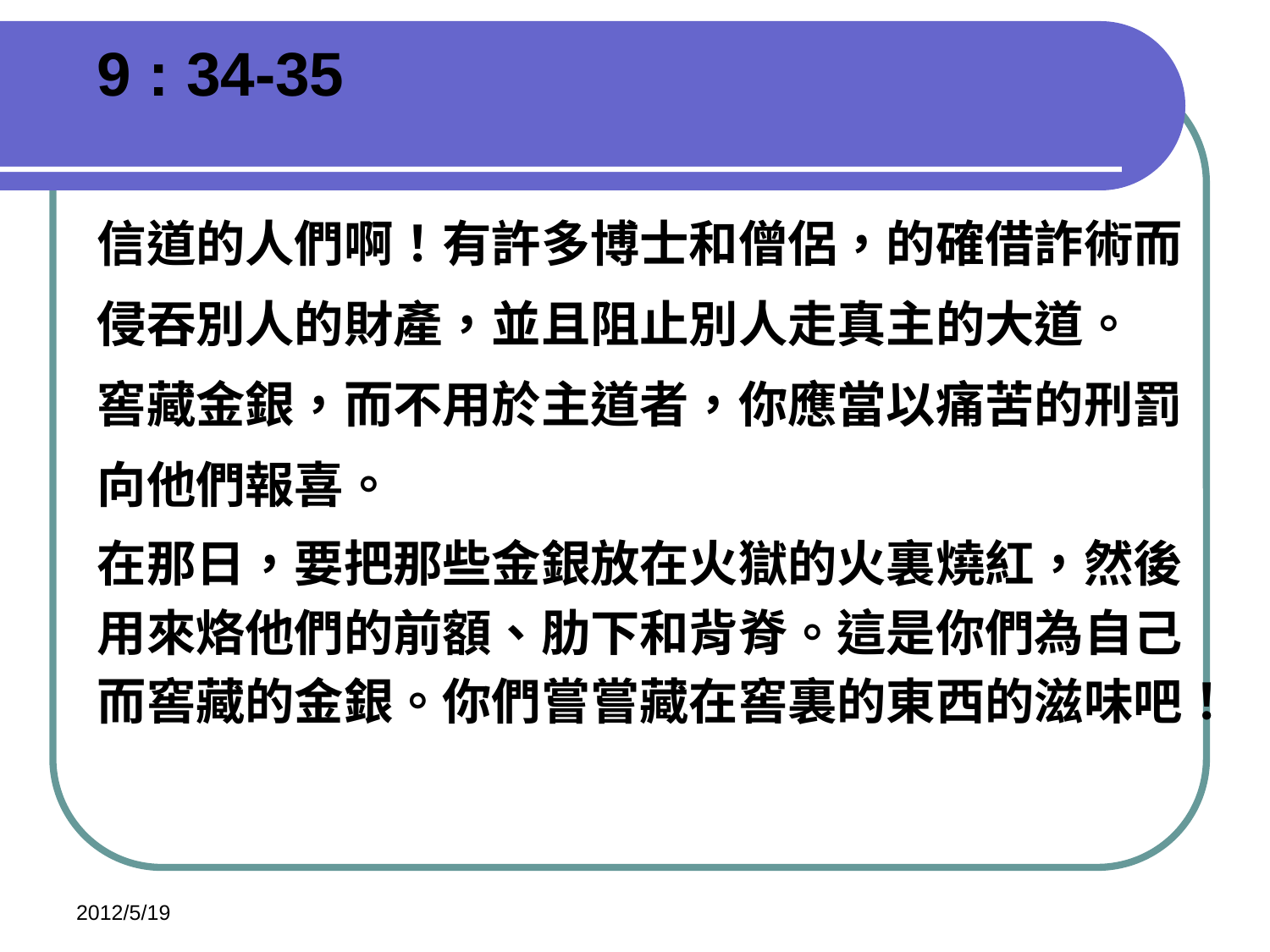

9 : 34-35

信道的人們啊！有許多博士和僧侶，的確借詐術而
侵吞別人的財產，並且阻止別人走真主的大道。
窖藏金銀，而不用於主道者，你應當以痛苦的刑罰
向他們報喜。

在那日，要把那些金銀放在火獄的火裏燒紅，然後
用來烙他們的前額、肋下和背脊。這是你們為自己
而窖藏的金銀。你們嘗嘗藏在窖裏的東西的滋味吧！
2012/5/19